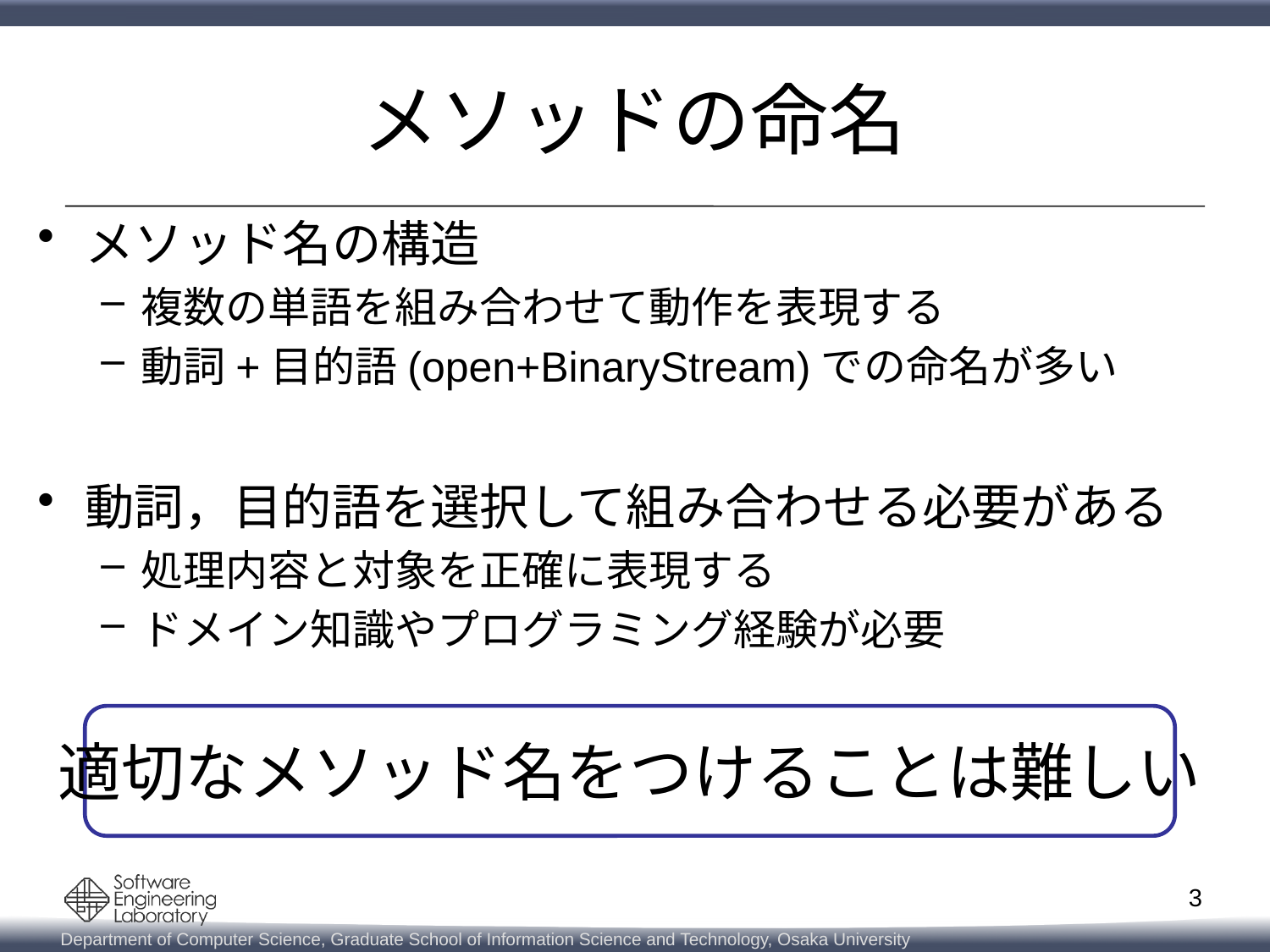

# メソッドの命名
メソッド名の構造
複数の単語を組み合わせて動作を表現する
動詞+目的語(open+BinaryStream)での命名が多い

動詞，目的語を選択して組み合わせる必要がある
処理内容と対象を正確に表現する
ドメイン知識やプログラミング経験が必要

適切なメソッド名をつけることは難しい
3